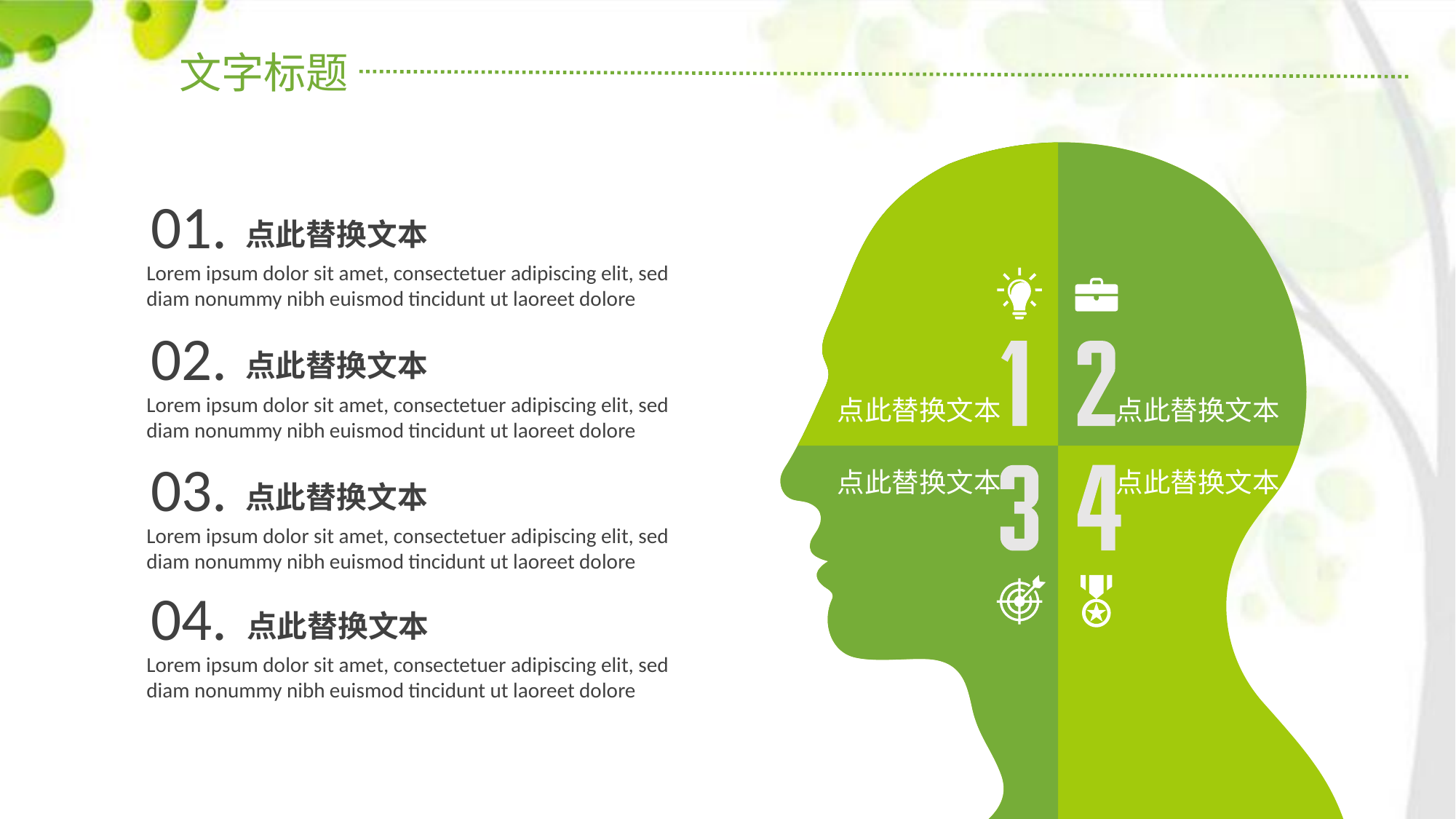

文字标题

点此替换文本
点此替换文本
点此替换文本
点此替换文本

01.
点此替换文本
Lorem ipsum dolor sit amet, consectetuer adipiscing elit, sed diam nonummy nibh euismod tincidunt ut laoreet dolore
02.
点此替换文本
Lorem ipsum dolor sit amet, consectetuer adipiscing elit, sed diam nonummy nibh euismod tincidunt ut laoreet dolore
03.
点此替换文本
Lorem ipsum dolor sit amet, consectetuer adipiscing elit, sed diam nonummy nibh euismod tincidunt ut laoreet dolore
04.
点此替换文本
Lorem ipsum dolor sit amet, consectetuer adipiscing elit, sed diam nonummy nibh euismod tincidunt ut laoreet dolore